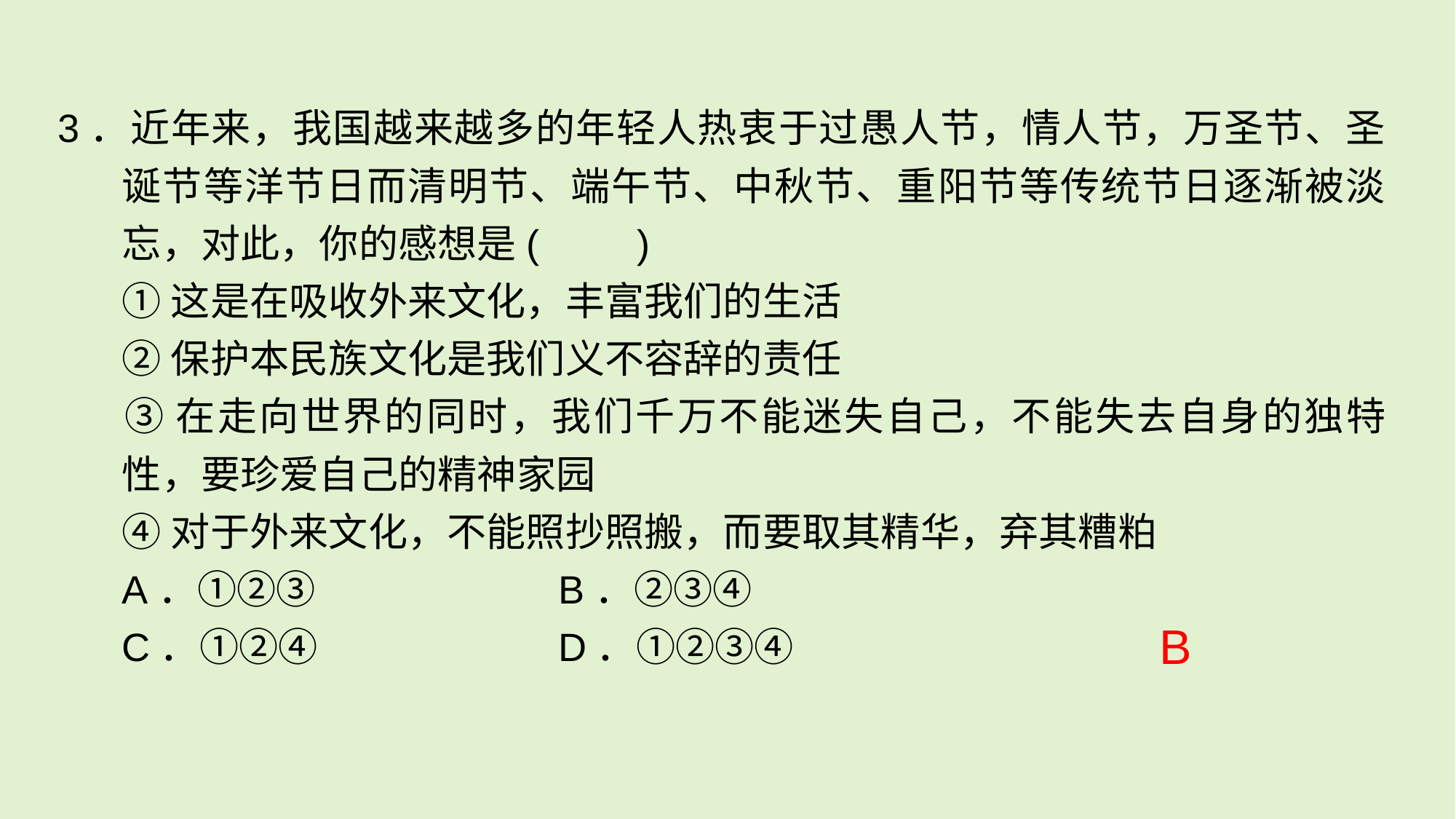

3．近年来，我国越来越多的年轻人热衷于过愚人节，情人节，万圣节、圣诞节等洋节日而清明节、端午节、中秋节、重阳节等传统节日逐渐被淡忘，对此，你的感想是(　　)
	①这是在吸收外来文化，丰富我们的生活
	②保护本民族文化是我们义不容辞的责任
	③在走向世界的同时，我们千万不能迷失自己，不能失去自身的独特性，要珍爱自己的精神家园
	④对于外来文化，不能照抄照搬，而要取其精华，弃其糟粕
	A．①②③  			B．②③④
	C．①②④  			D．①②③④
B